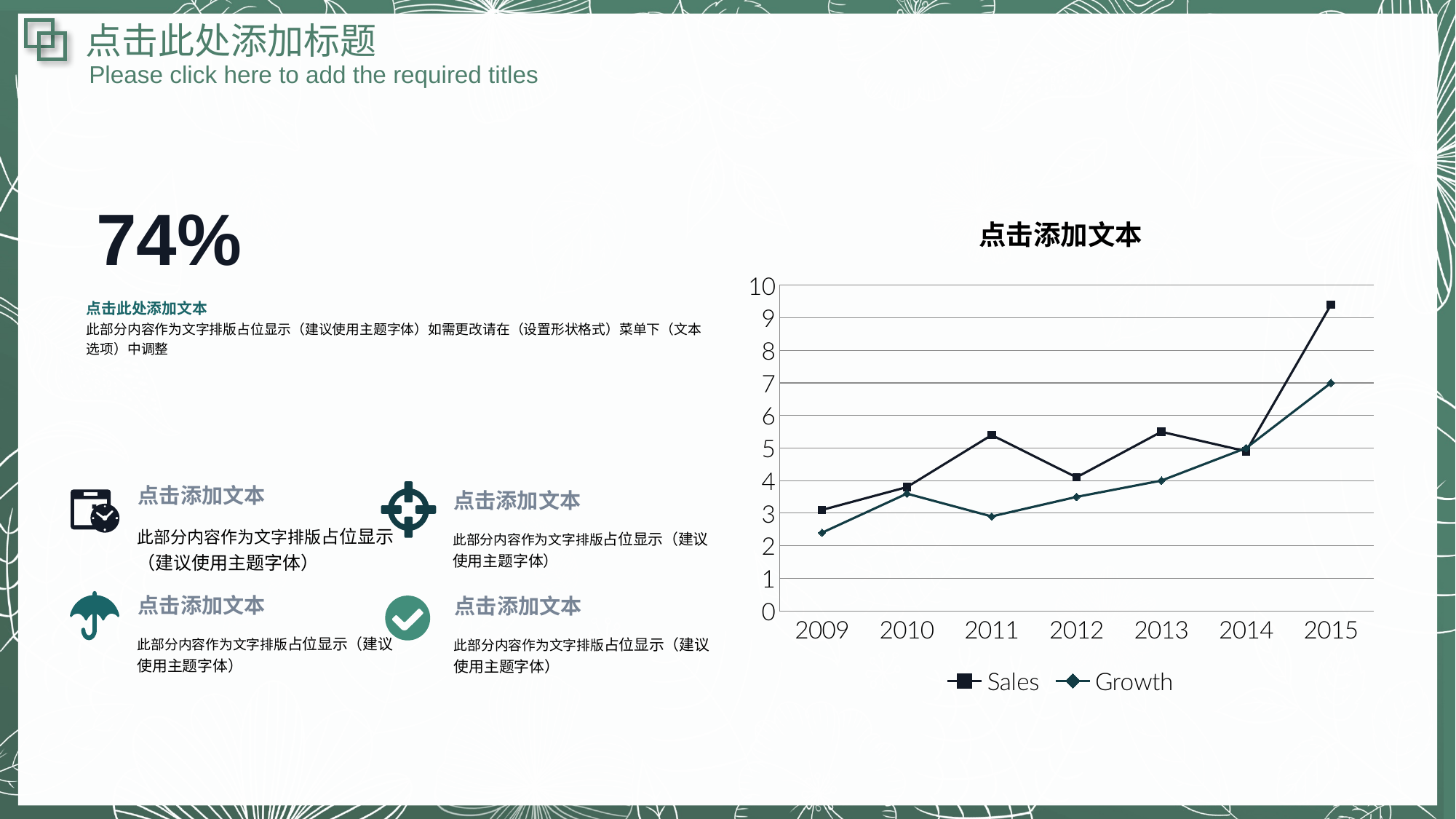

点击此处添加标题

Please click here to add the required titles
74%
点击此处添加文本
此部分内容作为文字排版占位显示（建议使用主题字体）如需更改请在（设置形状格式）菜单下（文本选项）中调整

### Chart: 点击添加文本

| Category | Sales | Growth |
|---|---|---|
| 2009 | 3.1 | 2.4 |
| 2010 | 3.8 | 3.6 |
| 2011 | 5.4 | 2.9 |
| 2012 | 4.1 | 3.5 |
| 2013 | 5.5 | 4.0 |
| 2014 | 4.9 | 5.0 |
| 2015 | 9.4 | 7.0 |
点击添加文本
此部分内容作为文字排版占位显示（建议使用主题字体）

点击添加文本
此部分内容作为文字排版占位显示（建议使用主题字体）
点击添加文本
此部分内容作为文字排版占位显示（建议使用主题字体）

点击添加文本
此部分内容作为文字排版占位显示（建议使用主题字体）